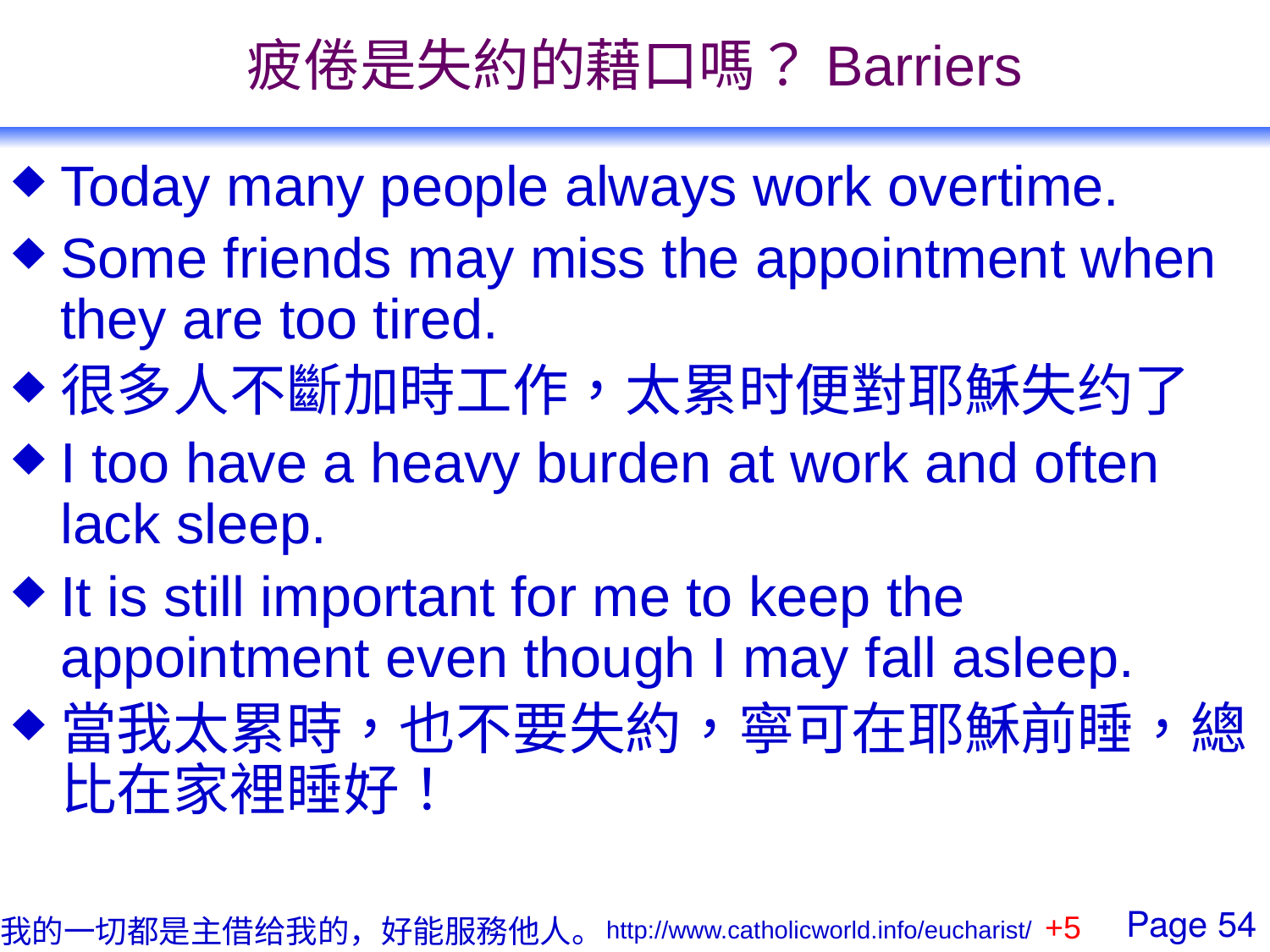

# 疲倦是失約的藉口嗎？Barriers
Today many people always work overtime.
Some friends may miss the appointment when they are too tired.
很多人不斷加時工作，太累时便對耶穌失约了
I too have a heavy burden at work and often lack sleep.
It is still important for me to keep the appointment even though I may fall asleep.
當我太累時，也不要失約，寧可在耶穌前睡，總比在家裡睡好！
+5